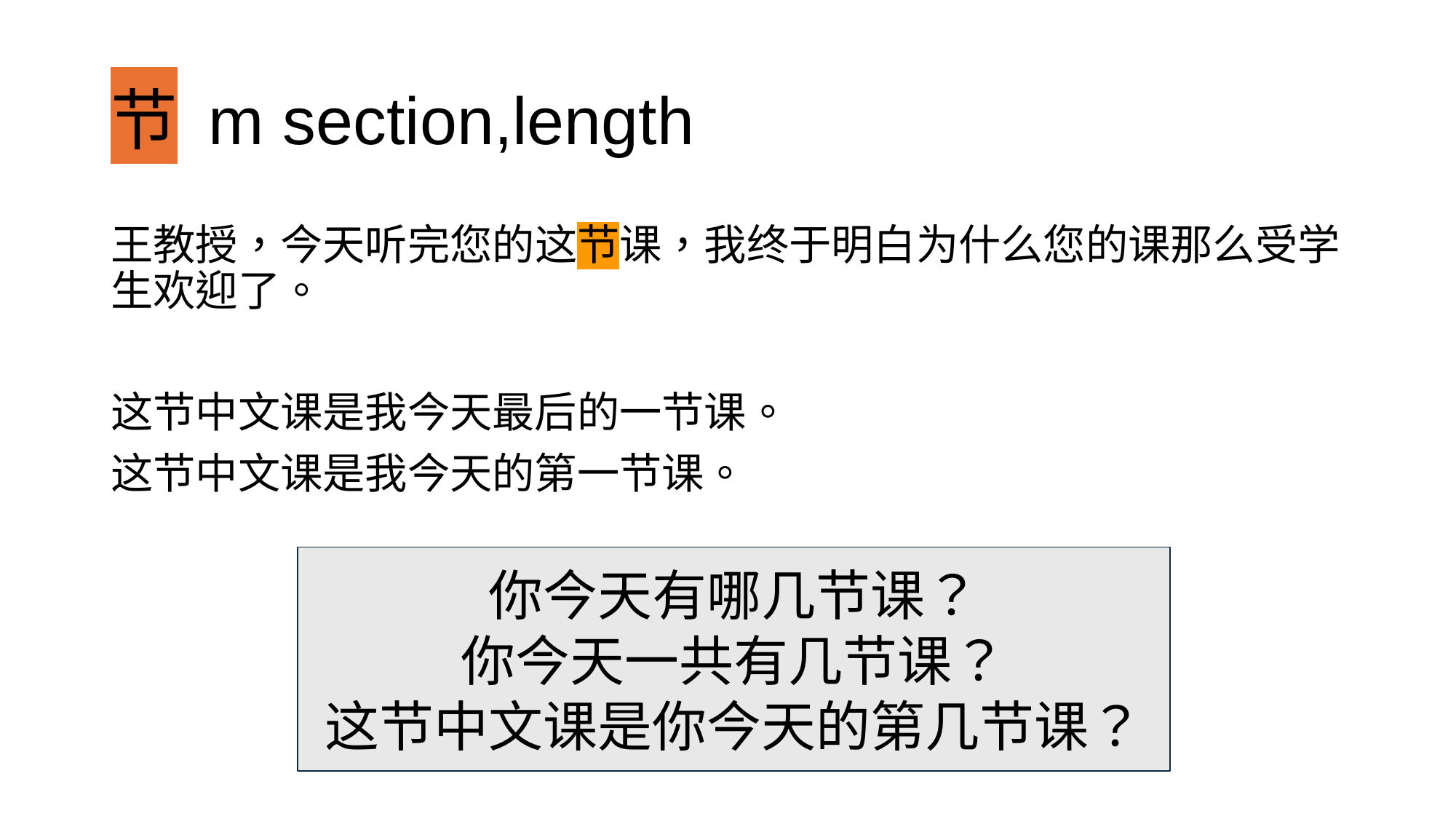

# 节 m section,length
王教授，今天听完您的这节课，我终于明白为什么您的课那么受学生欢迎了。

这节中文课是我今天最后的一节课。
这节中文课是我今天的第一节课。

你今天有哪几节课？
你今天一共有几节课？
这节中文课是你今天的第几节课？